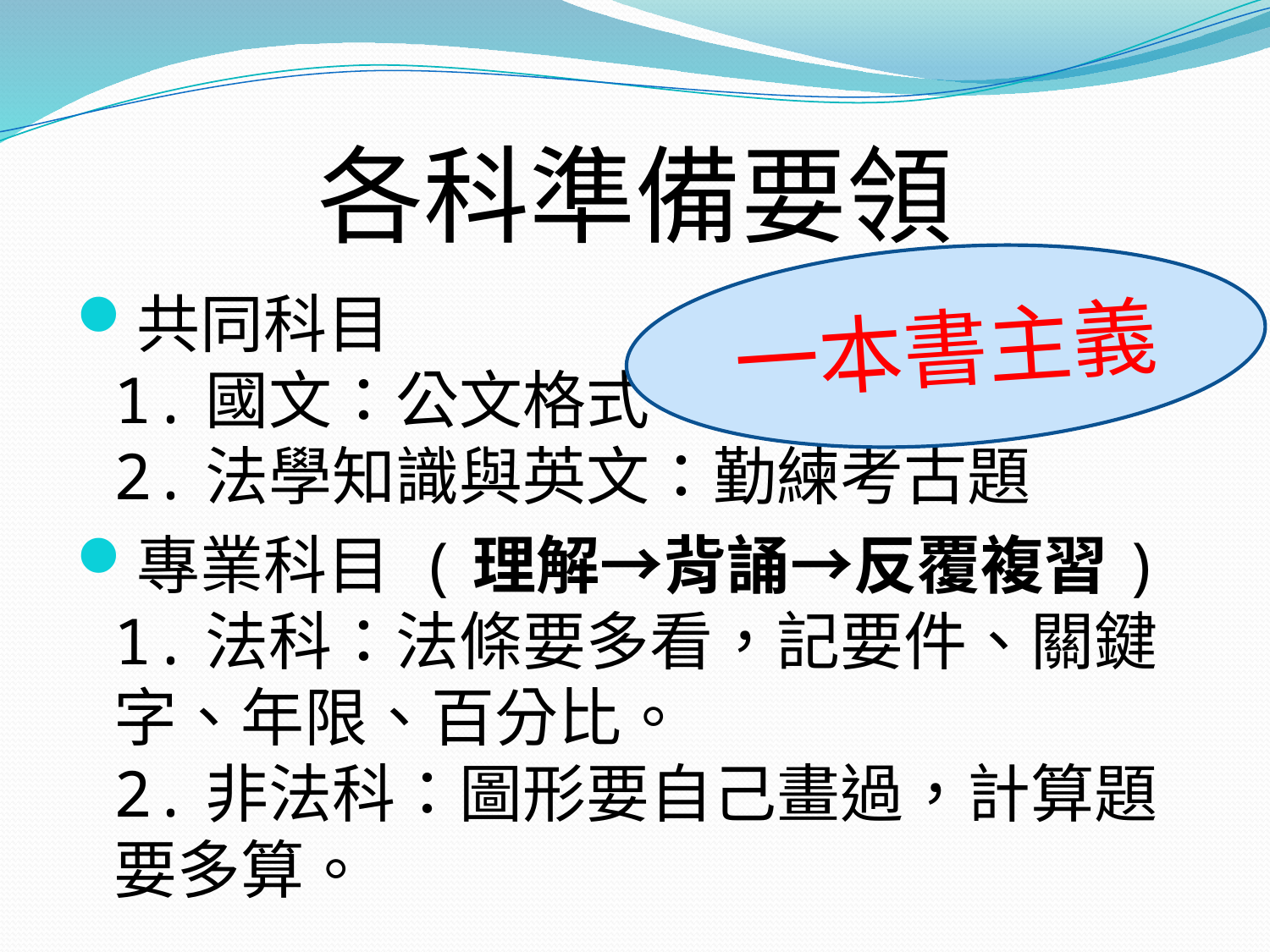

# 各科準備要領
一本書主義
共同科目
1.國文：公文格式
2.法學知識與英文：勤練考古題
專業科目 (理解→背誦→反覆複習)
1.法科：法條要多看，記要件、關鍵字、年限、百分比。
2.非法科：圖形要自己畫過，計算題要多算。